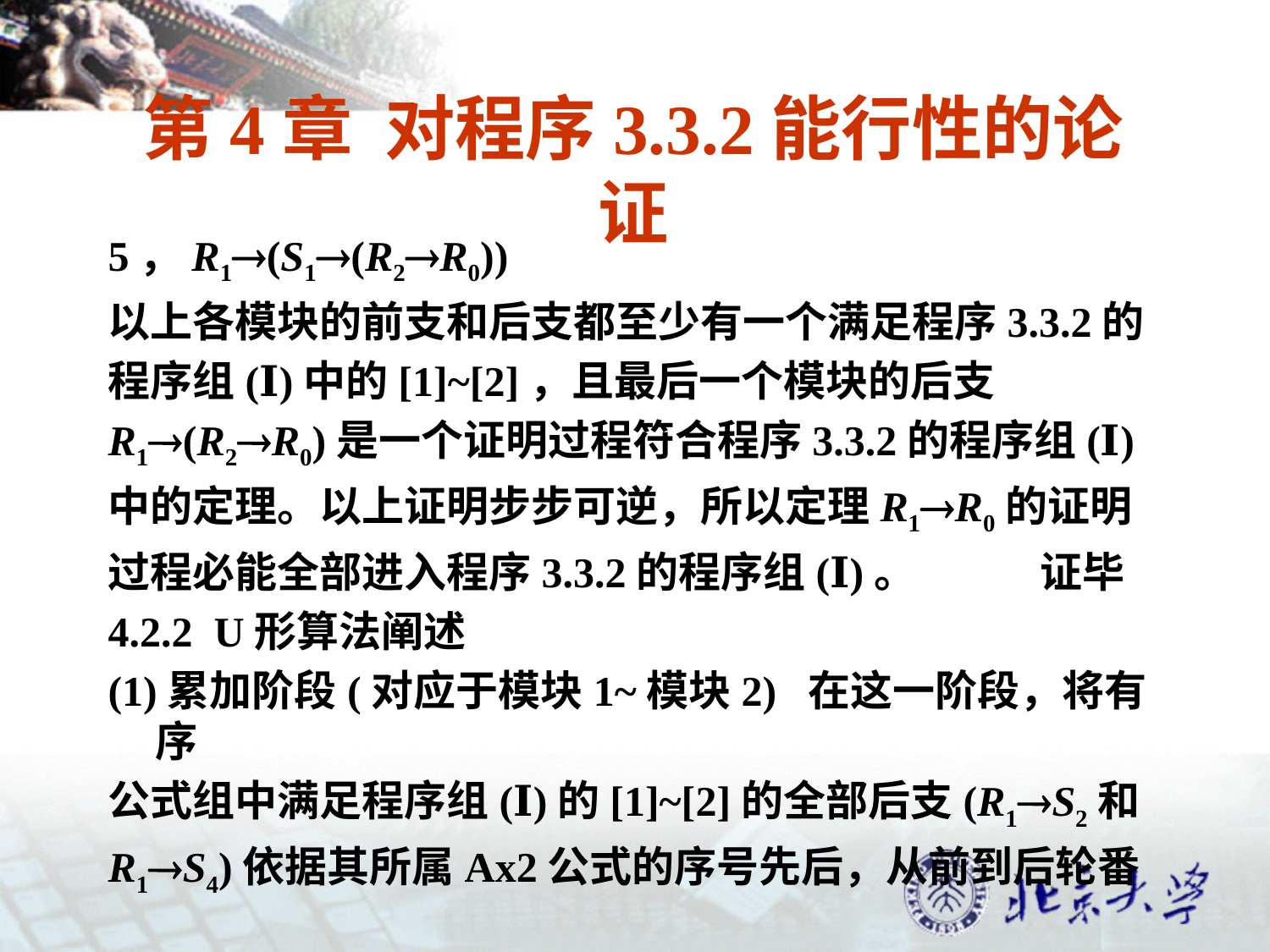

# 第4章  对程序3.3.2能行性的论证
5，R1→(S1→(R2→R0))
以上各模块的前支和后支都至少有一个满足程序3.3.2的
程序组(Ⅰ)中的[1]~[2]，且最后一个模块的后支
R1→(R2→R0)是一个证明过程符合程序3.3.2的程序组(Ⅰ)
中的定理。以上证明步步可逆，所以定理R1→R0的证明
过程必能全部进入程序3.3.2的程序组(Ⅰ)。             证毕
4.2.2  U形算法阐述
(1)累加阶段(对应于模块1~模块2)  在这一阶段，将有序
公式组中满足程序组(Ⅰ)的[1]~[2]的全部后支(R1→S2和
R1→S4)依据其所属Ax2公式的序号先后，从前到后轮番